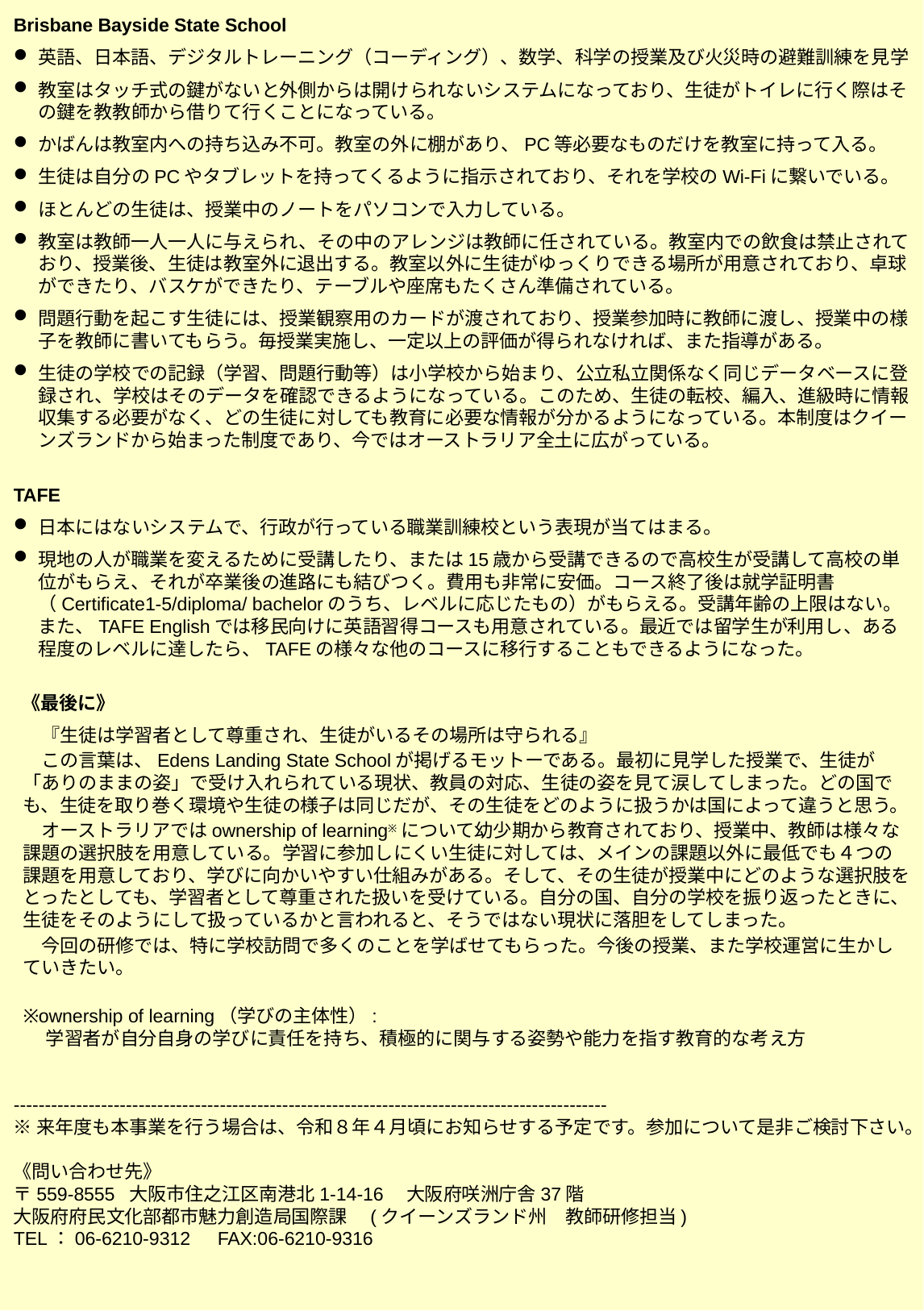

Brisbane Bayside State School
英語、日本語、デジタルトレーニング（コーディング）、数学、科学の授業及び火災時の避難訓練を見学
教室はタッチ式の鍵がないと外側からは開けられないシステムになっており、生徒がトイレに行く際はその鍵を教教師から借りて行くことになっている。
かばんは教室内への持ち込み不可。教室の外に棚があり、PC等必要なものだけを教室に持って入る。
生徒は自分のPCやタブレットを持ってくるように指示されており、それを学校のWi-Fiに繋いでいる。
ほとんどの生徒は、授業中のノートをパソコンで入力している。
教室は教師一人一人に与えられ、その中のアレンジは教師に任されている。教室内での飲食は禁止されており、授業後、生徒は教室外に退出する。教室以外に生徒がゆっくりできる場所が用意されており、卓球ができたり、バスケができたり、テーブルや座席もたくさん準備されている。
問題行動を起こす生徒には、授業観察用のカードが渡されており、授業参加時に教師に渡し、授業中の様子を教師に書いてもらう。毎授業実施し、一定以上の評価が得られなければ、また指導がある。
生徒の学校での記録（学習、問題行動等）は小学校から始まり、公立私立関係なく同じデータベースに登録され、学校はそのデータを確認できるようになっている。このため、生徒の転校、編入、進級時に情報収集する必要がなく、どの生徒に対しても教育に必要な情報が分かるようになっている。本制度はクイーンズランドから始まった制度であり、今ではオーストラリア全土に広がっている。

TAFE
日本にはないシステムで、行政が行っている職業訓練校という表現が当てはまる。
現地の人が職業を変えるために受講したり、または15歳から受講できるので高校生が受講して高校の単位がもらえ、それが卒業後の進路にも結びつく。費用も非常に安価。コース終了後は就学証明書（Certificate1-5/diploma/ bachelorのうち、レベルに応じたもの）がもらえる。受講年齢の上限はない。また、TAFE Englishでは移民向けに英語習得コースも用意されている。最近では留学生が利用し、ある程度のレベルに達したら、TAFEの様々な他のコースに移行することもできるようになった。

 《最後に》
　『生徒は学習者として尊重され、生徒がいるその場所は守られる』
　この言葉は、Edens Landing State Schoolが掲げるモットーである。最初に見学した授業で、生徒が「ありのままの姿」で受け入れられている現状、教員の対応、生徒の姿を見て涙してしまった。どの国でも、生徒を取り巻く環境や生徒の様子は同じだが、その生徒をどのように扱うかは国によって違うと思う。
　オーストラリアではownership of learning※について幼少期から教育されており、授業中、教師は様々な課題の選択肢を用意している。学習に参加しにくい生徒に対しては、メインの課題以外に最低でも４つの課題を用意しており、学びに向かいやすい仕組みがある。そして、その生徒が授業中にどのような選択肢をとったとしても、学習者として尊重された扱いを受けている。自分の国、自分の学校を振り返ったときに、生徒をそのようにして扱っているかと言われると、そうではない現状に落胆をしてしまった。
　今回の研修では、特に学校訪問で多くのことを学ばせてもらった。今後の授業、また学校運営に生かしていきたい。

※ownership of learning（学びの主体性）:
　 学習者が自分自身の学びに責任を持ち、積極的に関与する姿勢や能力を指す教育的な考え方

-----------------------------------------------------------------------------------------------
※来年度も本事業を行う場合は、令和８年４月頃にお知らせする予定です。参加について是非ご検討下さい。

《問い合わせ先》
〒559-8555  大阪市住之江区南港北1-14-16　大阪府咲洲庁舎37階
大阪府府民文化部都市魅力創造局国際課　(クイーンズランド州　教師研修担当)
TEL：06-6210-9312　FAX:06-6210-9316